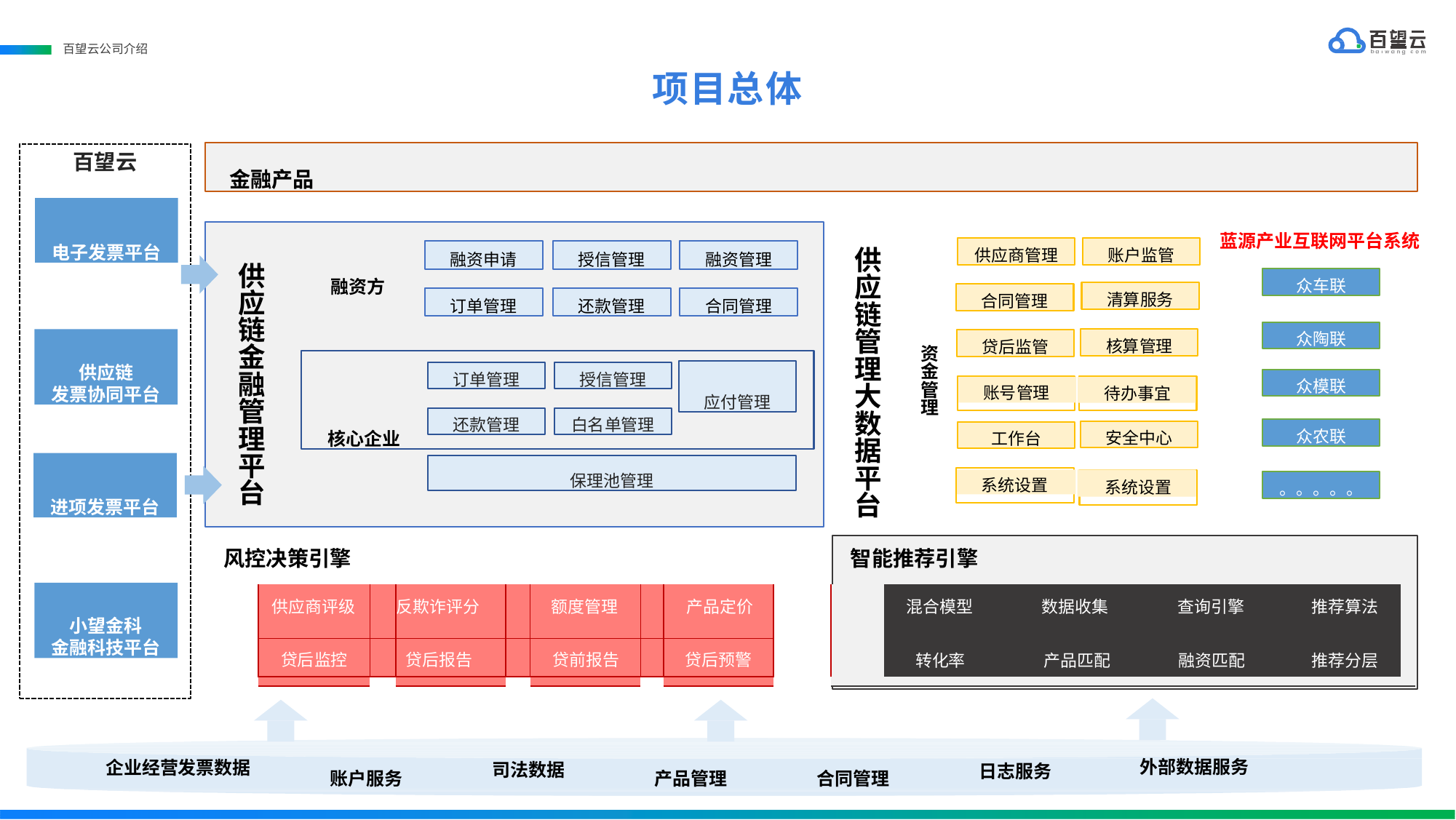

百望云公司介绍

# 项目总体
金融产品

百望云
明保理
批量协议
暗保理
保理池
信用贷

电子发票平台

蓝源产业互联网平台系统
供应商管理
账户监管
融资申请
授信管理
融资管理
供 应 链 管 理 大 数 据 平 台

供 应 链 金 融 管 理 平 台
众车联
融资方
清算服务
合同管理
订单管理
还款管理
合同管理
众陶联

供应链
发票协同平台
核算管理
贷后监管
资 金 管 理

核心企业

应付管理
订单管理
授信管理
众模联

账号管理
待办事宜
还款管理
白名单管理
众农联
安全中心
工作台

进项发票平台
保理池管理

系统设置
系统设置

。。。。。

风控决策引擎
智能推荐引擎

小望金科 金融科技平台
| 供应商评级 |  | 反欺诈评分 |  | 额度管理 |  | 产品定价 |  |  | 混合模型 |  | 数据收集 |  | 查询引擎 |  | 推荐算法 |  |
| --- | --- | --- | --- | --- | --- | --- | --- | --- | --- | --- | --- | --- | --- | --- | --- | --- |
| 贷后监控 |  | 贷后报告 |  | 贷前报告 |  | 贷后预警 |  |  | 转化率 |  | 产品匹配 |  | 融资匹配 |  | 推荐分层 |  |
|  |  |  |  |  |  |  |  |  |  |  |  |  |  |  |  |  |

外部数据服务
企业经营发票数据
司法数据
日志服务
账户服务
产品管理
合同管理